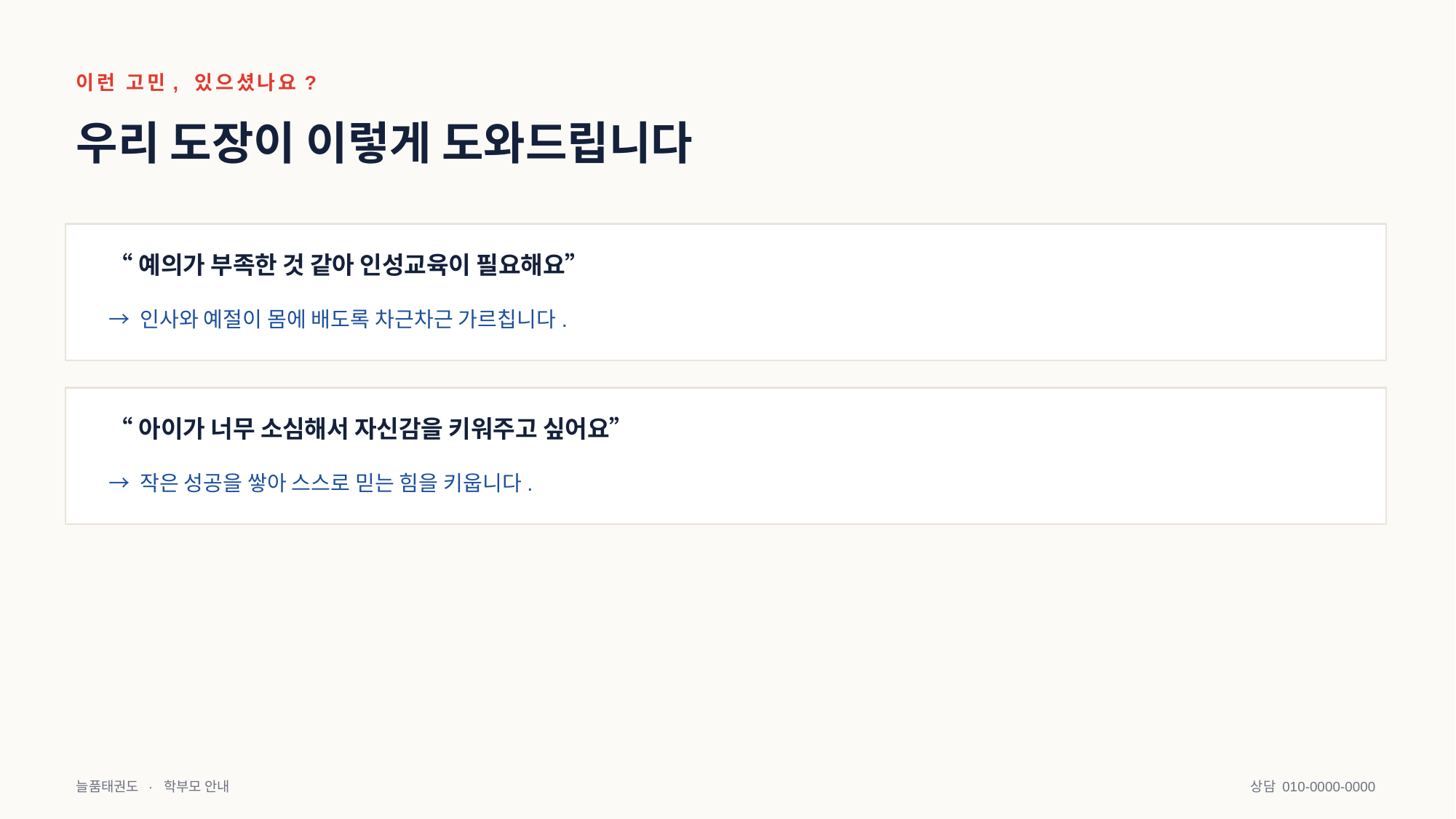

이런 고민, 있으셨나요?
우리 도장이 이렇게 도와드립니다

“예의가 부족한 것 같아 인성교육이 필요해요”
→ 인사와 예절이 몸에 배도록 차근차근 가르칩니다.

“아이가 너무 소심해서 자신감을 키워주고 싶어요”
→ 작은 성공을 쌓아 스스로 믿는 힘을 키웁니다.
늘품태권도  ·  학부모 안내
상담 010-0000-0000